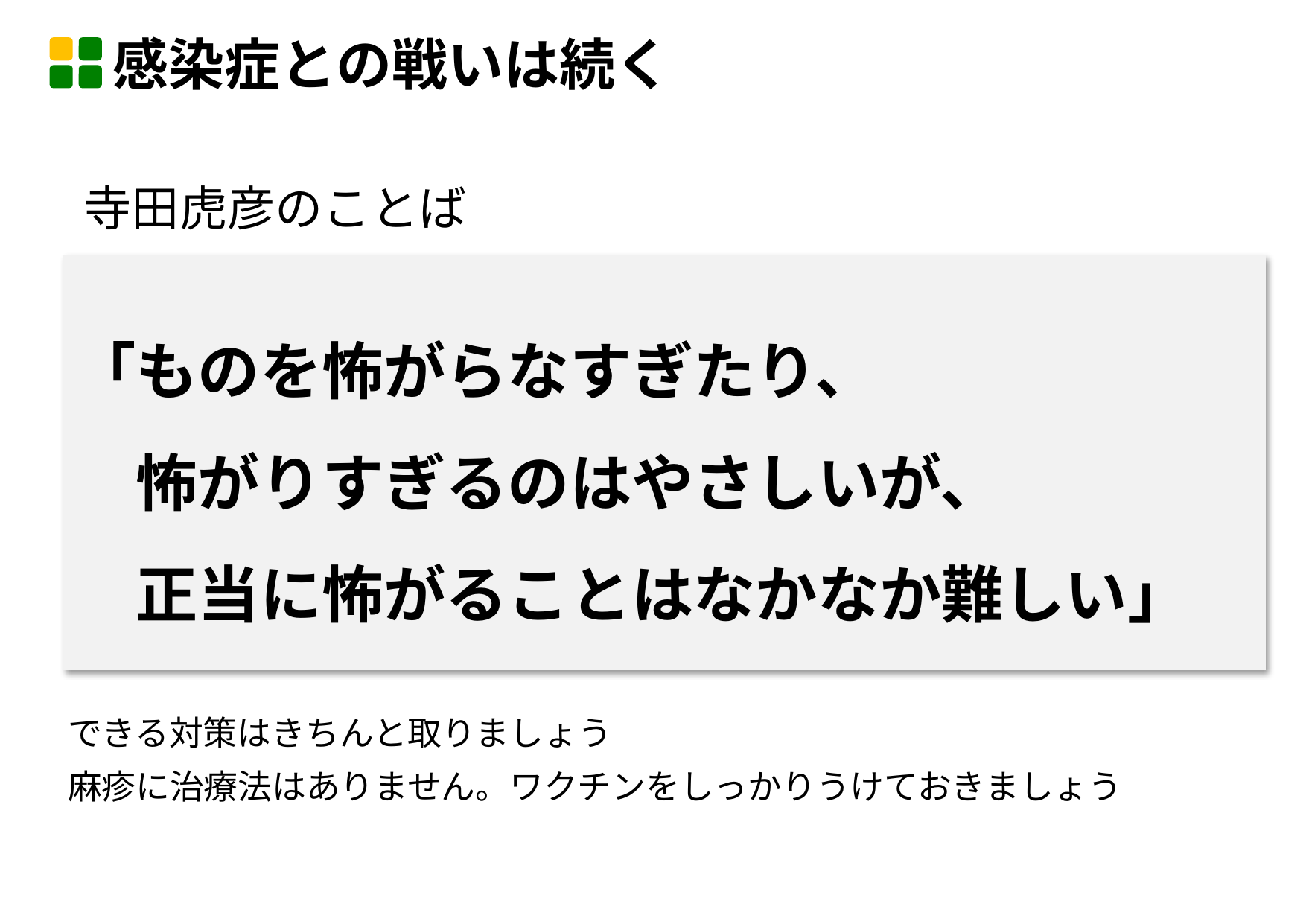

感染症との戦いは続く

寺田虎彦のことば
「ものを怖がらなすぎたり、
　怖がりすぎるのはやさしいが、
　正当に怖がることはなかなか難しい」
できる対策はきちんと取りましょう
麻疹に治療法はありません。ワクチンをしっかりうけておきましょう